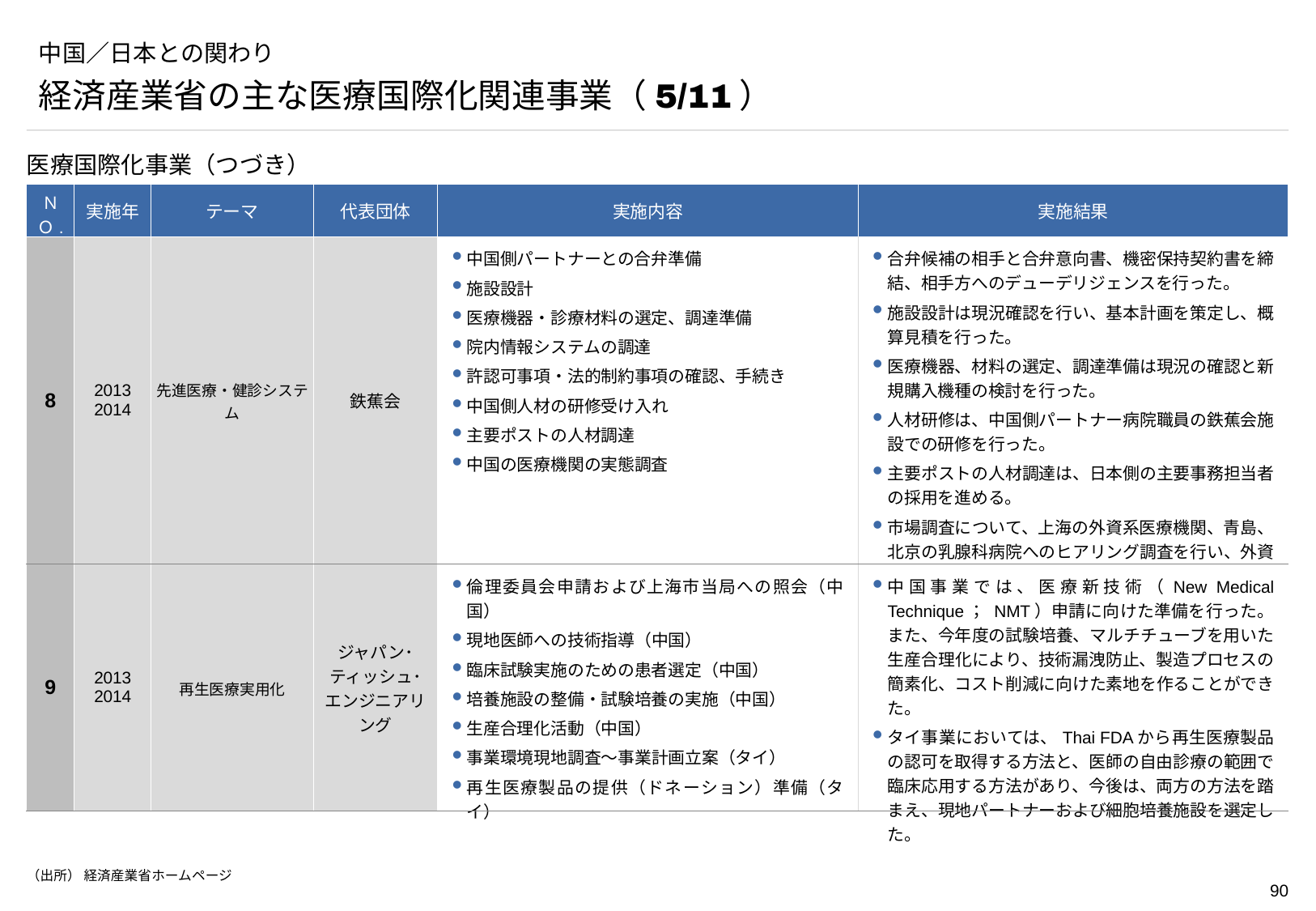

# 中国／日本との関わり
経済産業省の主な医療国際化関連事業（5/11）
医療国際化事業（つづき）
| ＮＯ. | 実施年 | テーマ | 代表団体 | 実施内容 | 実施結果 |
| --- | --- | --- | --- | --- | --- |
| 8 | 2013 2014 | 先進医療・健診システム | 鉄蕉会 | 中国側パートナーとの合弁準備 施設設計 医療機器・診療材料の選定、調達準備 院内情報システムの調達 許認可事項・法的制約事項の確認、手続き 中国側人材の研修受け入れ 主要ポストの人材調達 中国の医療機関の実態調査 | 合弁候補の相手と合弁意向書、機密保持契約書を締結、相手方へのデューデリジェンスを行った。 施設設計は現況確認を行い、基本計画を策定し、概算見積を行った。 医療機器、材料の選定、調達準備は現況の確認と新規購入機種の検討を行った。 人材研修は、中国側パートナー病院職員の鉄蕉会施設での研修を行った。 主要ポストの人材調達は、日本側の主要事務担当者の採用を進める。 市場調査について、上海の外資系医療機関、青島、北京の乳腺科病院へのヒアリング調査を行い、外資系医療機関の院内運用、乳がん治療の状況等を調べた。 |
| 9 | 2013 2014 | 再生医療実用化 | ジャパン･ティッシュ･エンジニアリング | 倫理委員会申請および上海市当局への照会（中国） 現地医師への技術指導（中国） 臨床試験実施のための患者選定（中国） 培養施設の整備・試験培養の実施（中国） 生産合理化活動（中国） 事業環境現地調査～事業計画立案（タイ） 再生医療製品の提供（ドネーション）準備（タイ） | 中国事業では、医療新技術（New Medical Technique； NMT）申請に向けた準備を行った。また、今年度の試験培養、マルチチューブを用いた生産合理化により、技術漏洩防止、製造プロセスの簡素化、コスト削減に向けた素地を作ることができた。 タイ事業においては、Thai FDAから再生医療製品の認可を取得する方法と、医師の自由診療の範囲で臨床応用する方法があり、今後は、両方の方法を踏まえ、現地パートナーおよび細胞培養施設を選定した。 |
（出所） 経済産業省ホームページ